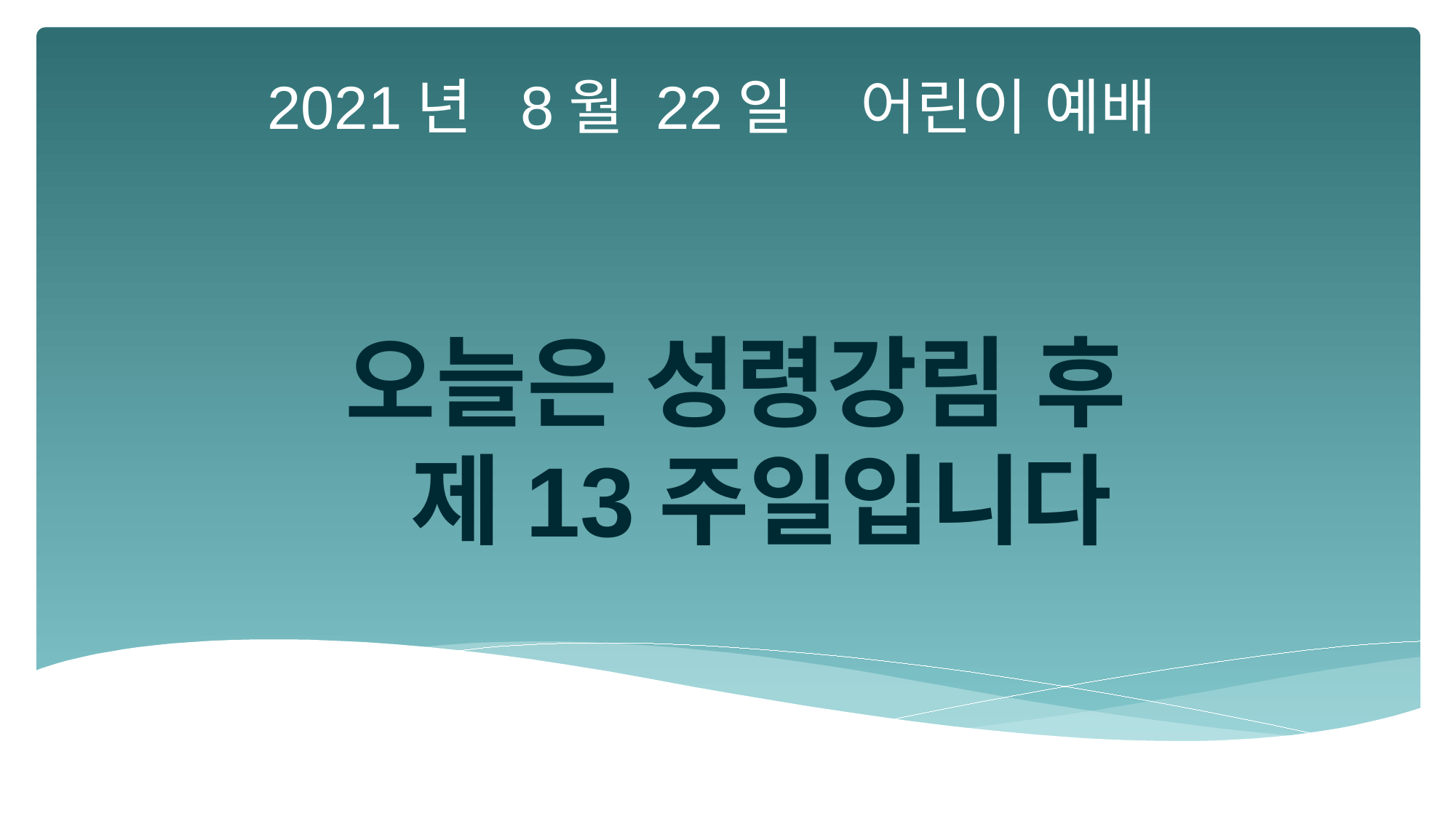

2021년  8월 22일    어린이 예배
오늘은 성령강림 후
 제13주일입니다